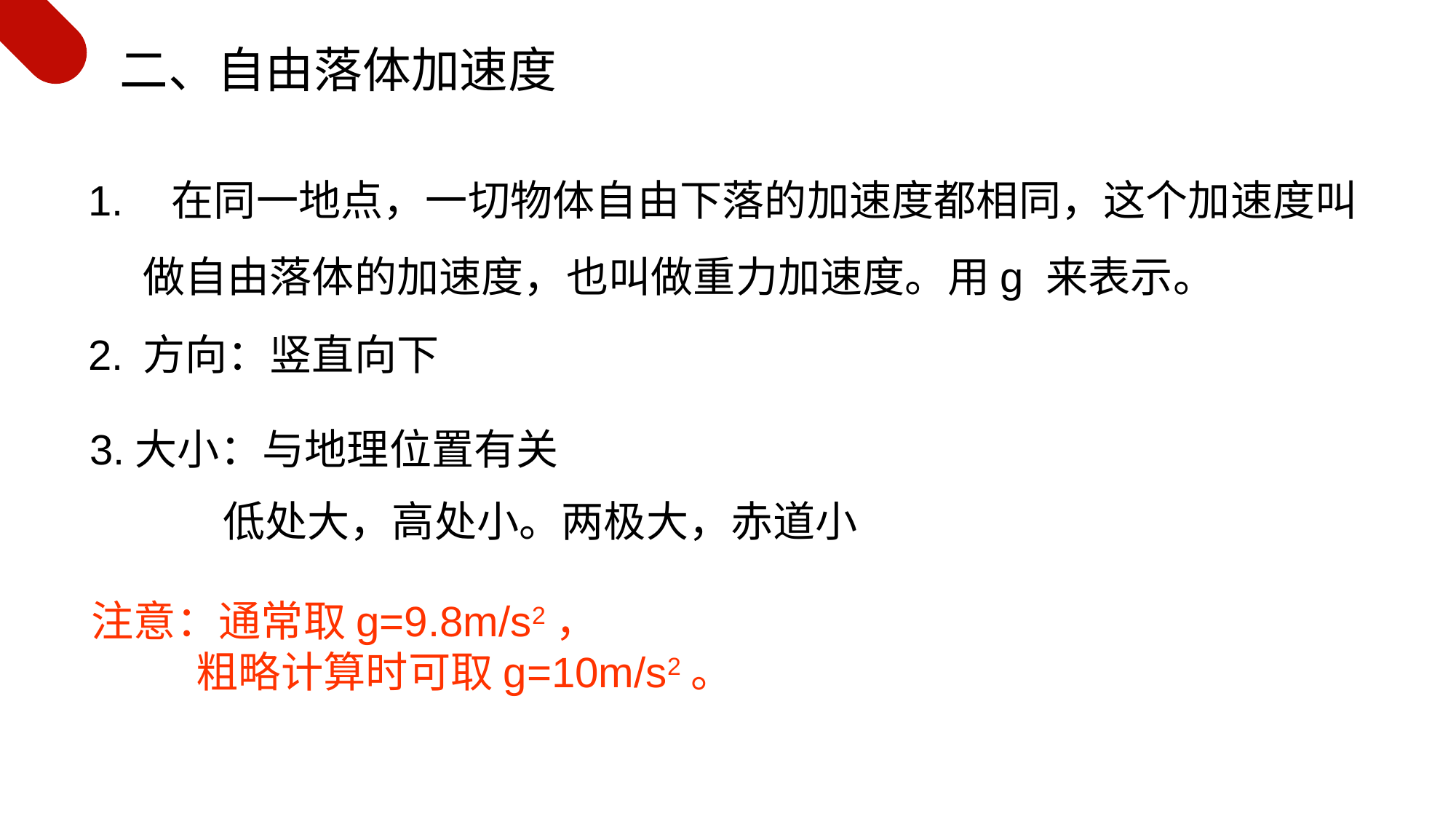

二、自由落体加速度
  在同一地点，一切物体自由下落的加速度都相同，这个加速度叫做自由落体的加速度，也叫做重力加速度。用g 来表示。
方向：竖直向下
3.大小：与地理位置有关
             低处大，高处小。两极大，赤道小
注意：通常取g=9.8m/s2，
          粗略计算时可取g=10m/s2。